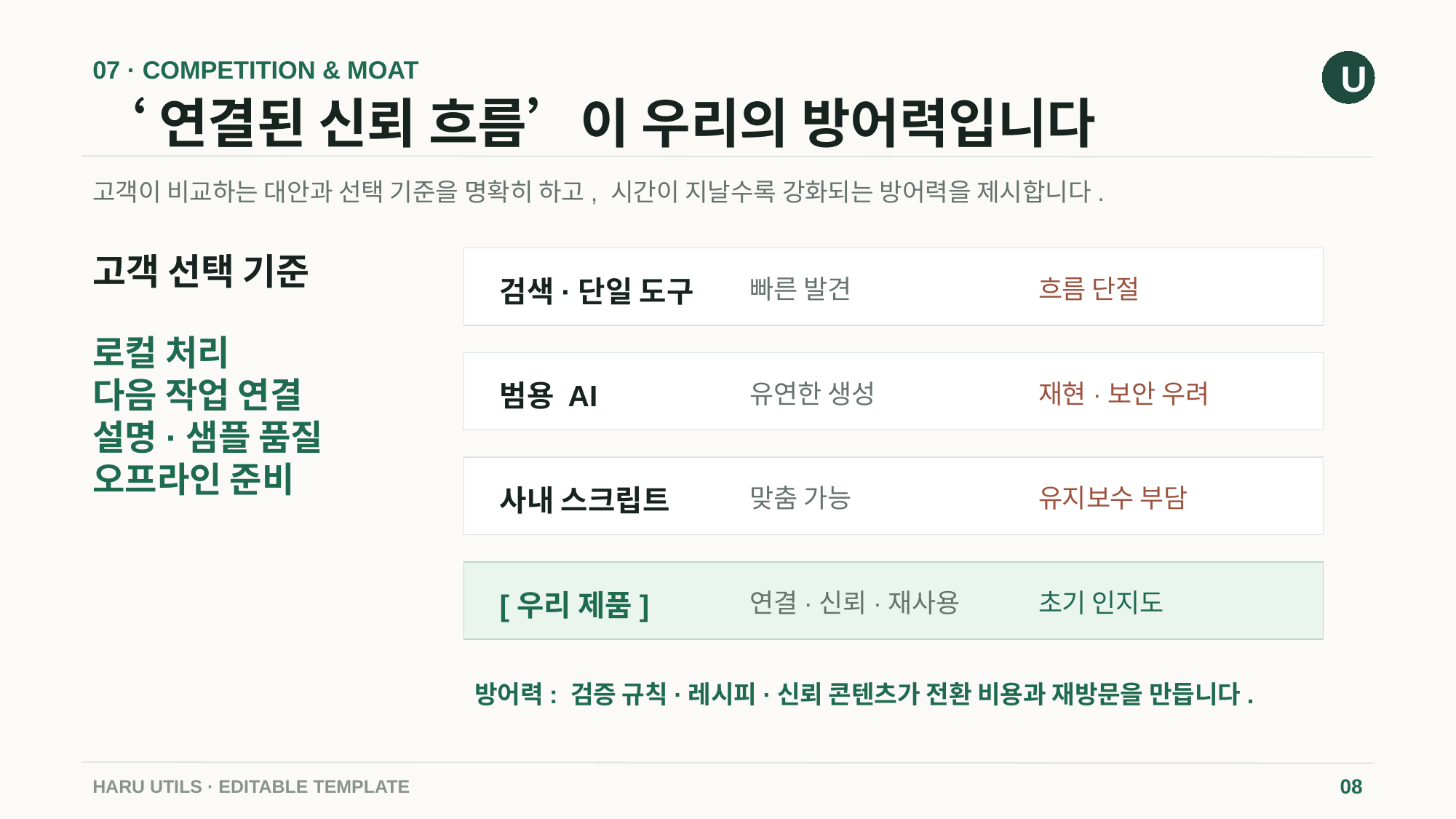

07 · COMPETITION & MOAT
U
‘연결된 신뢰 흐름’이 우리의 방어력입니다

고객이 비교하는 대안과 선택 기준을 명확히 하고, 시간이 지날수록 강화되는 방어력을 제시합니다.
고객 선택 기준

검색·단일 도구
빠른 발견
흐름 단절
로컬 처리
다음 작업 연결
설명·샘플 품질
오프라인 준비

범용 AI
유연한 생성
재현·보안 우려

사내 스크립트
맞춤 가능
유지보수 부담

[우리 제품]
연결·신뢰·재사용
초기 인지도
방어력: 검증 규칙·레시피·신뢰 콘텐츠가 전환 비용과 재방문을 만듭니다.

HARU UTILS · EDITABLE TEMPLATE
08